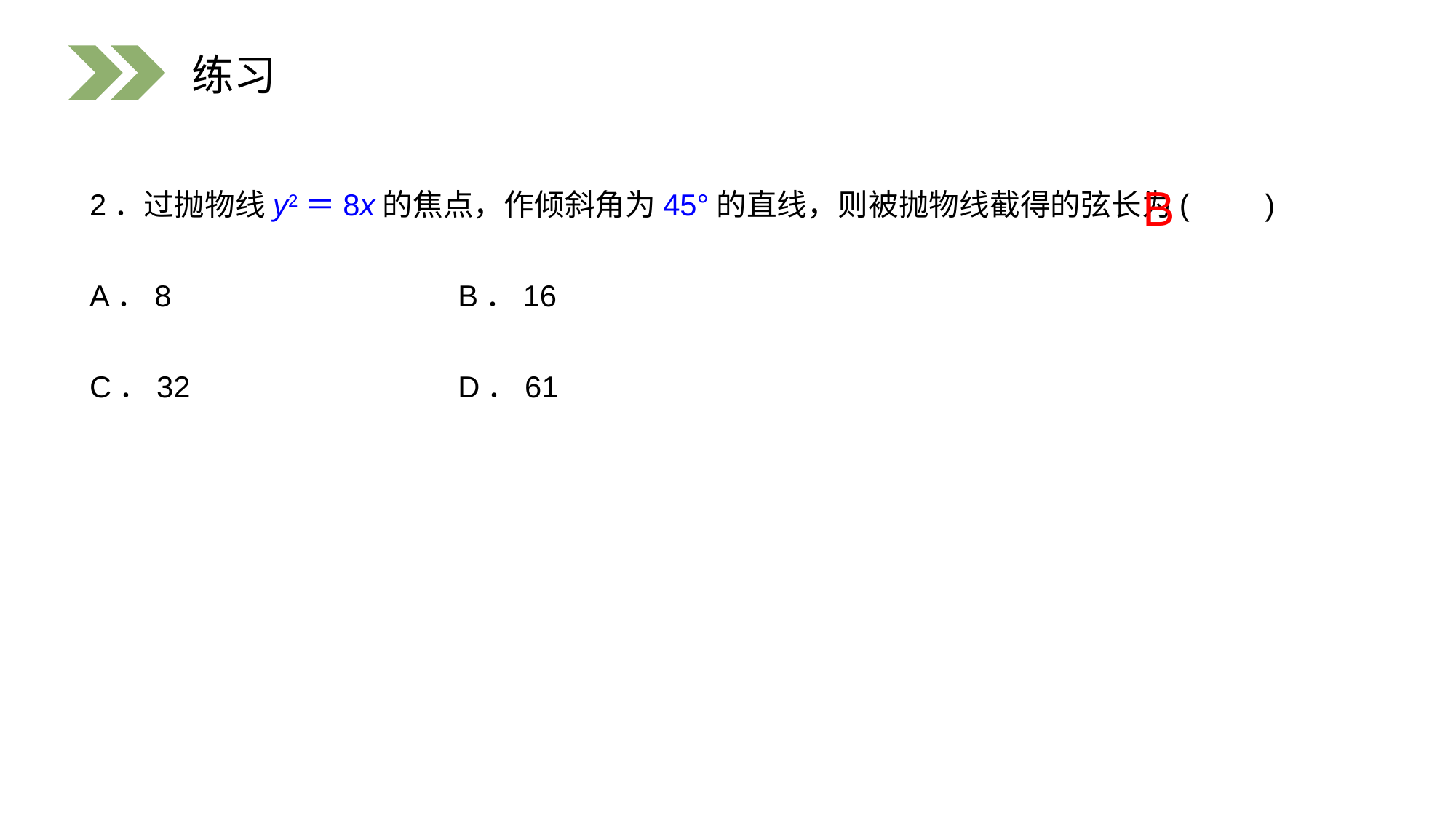

练习
B
2．过抛物线y2＝8x的焦点，作倾斜角为45°的直线，则被抛物线截得的弦长为(　　)
A．8  			B．16
C．32  			D．61